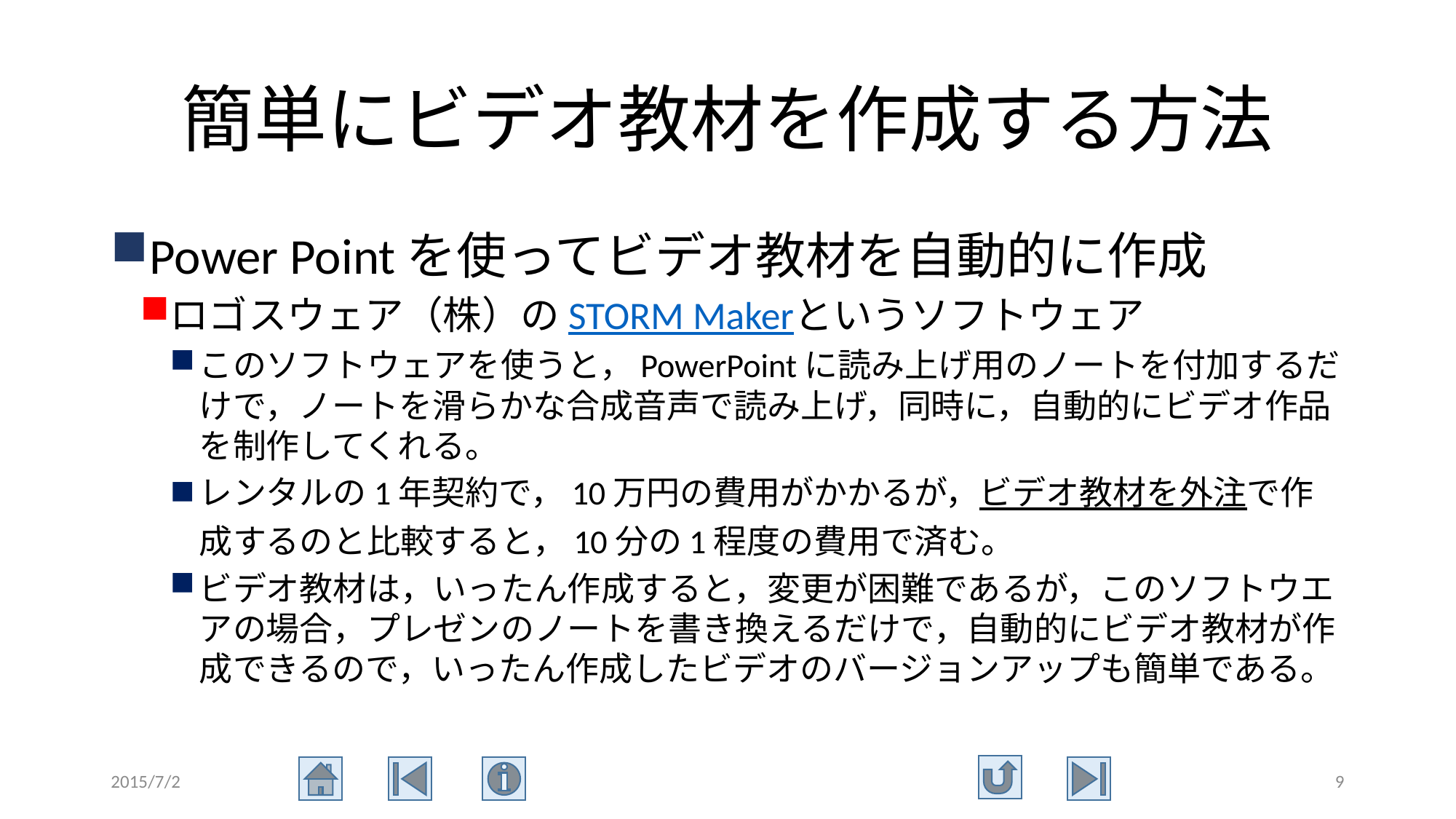

# 簡単にビデオ教材を作成する方法
Power Pointを使ってビデオ教材を自動的に作成
ロゴスウェア（株）のSTORM Makerというソフトウェア
このソフトウェアを使うと，PowerPointに読み上げ用のノートを付加するだけで，ノートを滑らかな合成音声で読み上げ，同時に，自動的にビデオ作品を制作してくれる。
レンタルの1年契約で，10万円の費用がかかるが，ビデオ教材を外注で作成するのと比較すると，10分の1程度の費用で済む。
ビデオ教材は，いったん作成すると，変更が困難であるが，このソフトウエアの場合，プレゼンのノートを書き換えるだけで，自動的にビデオ教材が作成できるので，いったん作成したビデオのバージョンアップも簡単である。
2015/7/2
9